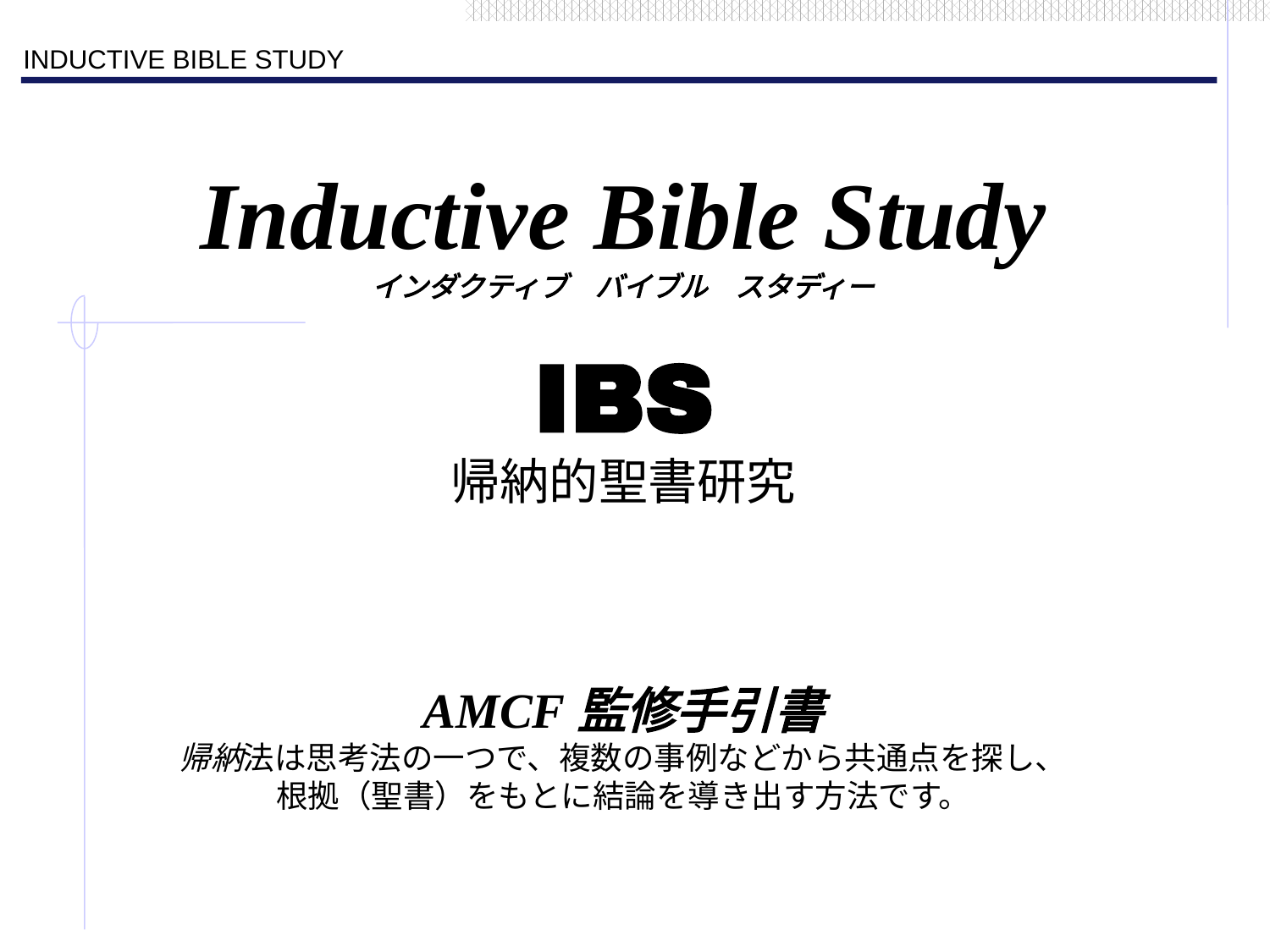

Inductive Bible Study
インダクティブ   バイブル   スタディー

IBS
帰納的聖書研究

AMCF監修手引書
帰納法は思考法の一つで、複数の事例などから共通点を探し、
根拠（聖書）をもとに結論を導き出す方法です。